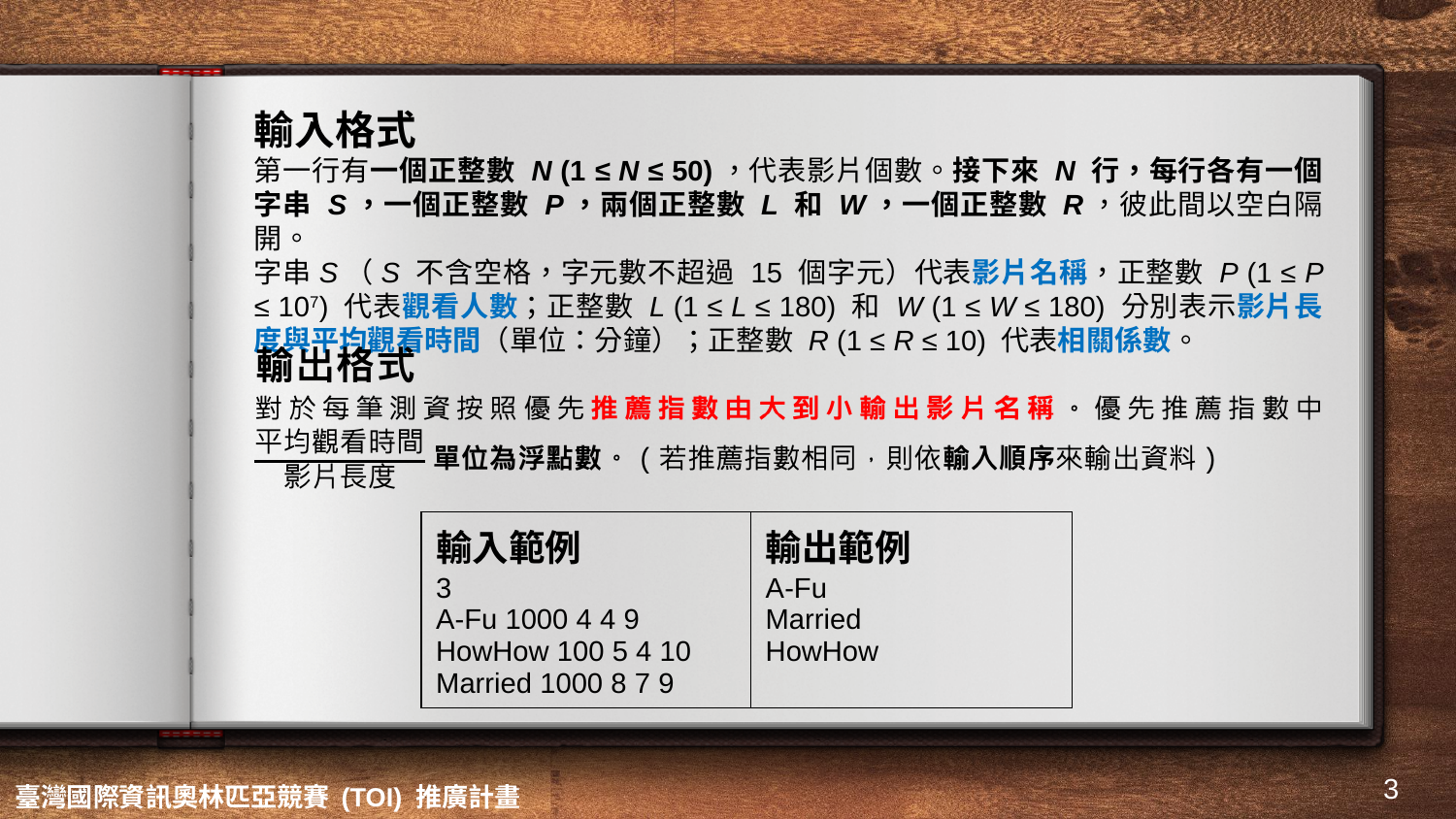

輸入格式
第一行有一個正整數 N (1 ≤ N ≤ 50)，代表影片個數。接下來 N 行，每行各有一個字串 S，一個正整數 P，兩個正整數 L 和 W，一個正整數 R，彼此間以空白隔開。
字串S（S 不含空格，字元數不超過 15 個字元）代表影片名稱，正整數 P (1 ≤ P ≤ 107) 代表觀看人數；正整數 L (1 ≤ L ≤ 180) 和 W (1 ≤ W ≤ 180) 分別表示影片長度與平均觀看時間（單位：分鐘）；正整數 R (1 ≤ R ≤ 10) 代表相關係數。

| 輸入範例 3 A-Fu 1000 4 4 9 HowHow 100 5 4 10 Married 1000 8 7 9 | 輸出範例 A-Fu Married HowHow |
| --- | --- |
3